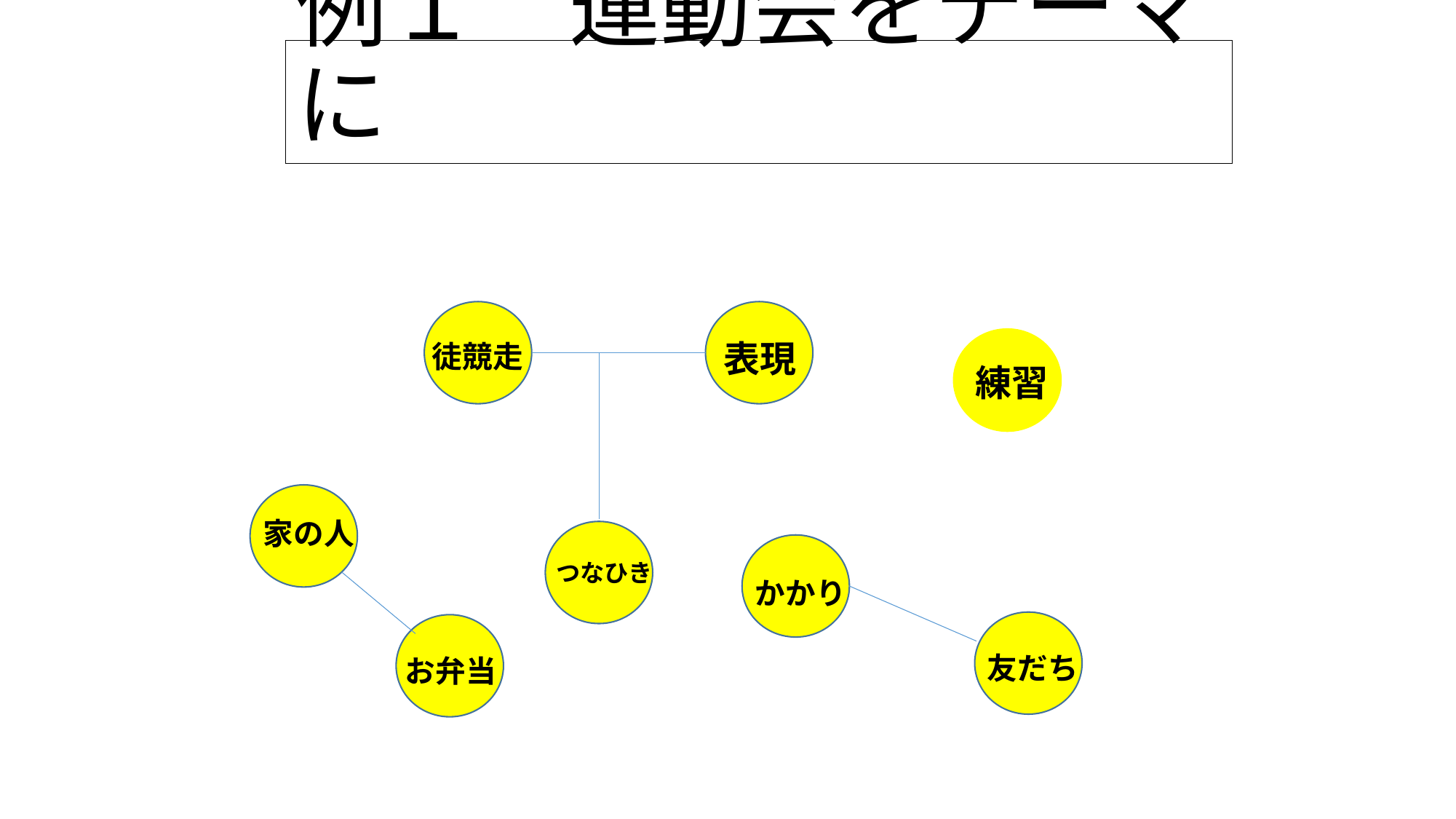

# 例１　運動会をテーマに

表現
徒競走
練習

家の人

つなひき
かかり

友だち
お弁当